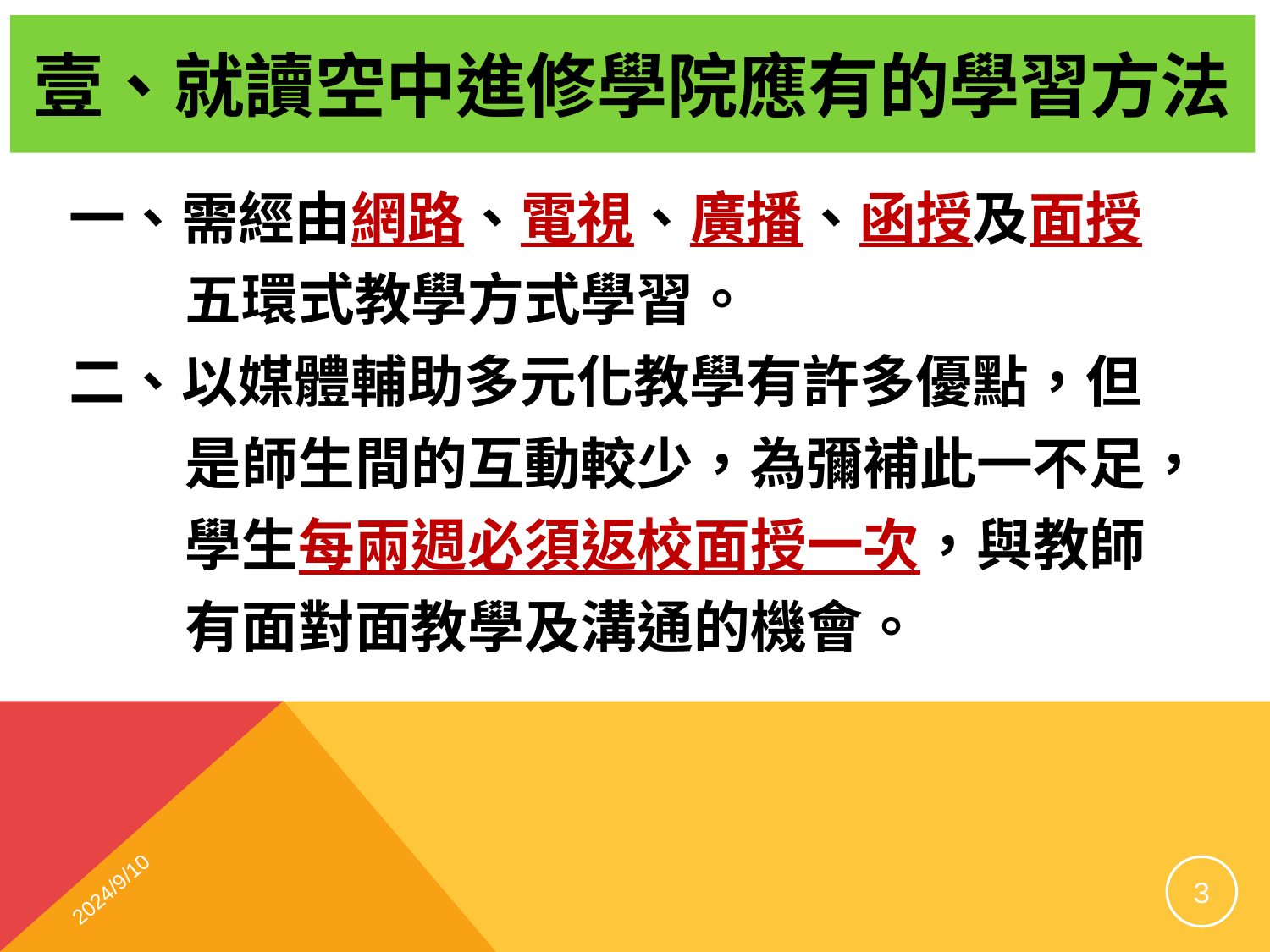

# 壹、就讀空中進修學院應有的學習方法
一、需經由網路、電視、廣播、函授及面授
        五環式教學方式學習。
二、以媒體輔助多元化教學有許多優點，但
        是師生間的互動較少，為彌補此一不足，
        學生每兩週必須返校面授一次，與教師
        有面對面教學及溝通的機會。

2024/9/10
3